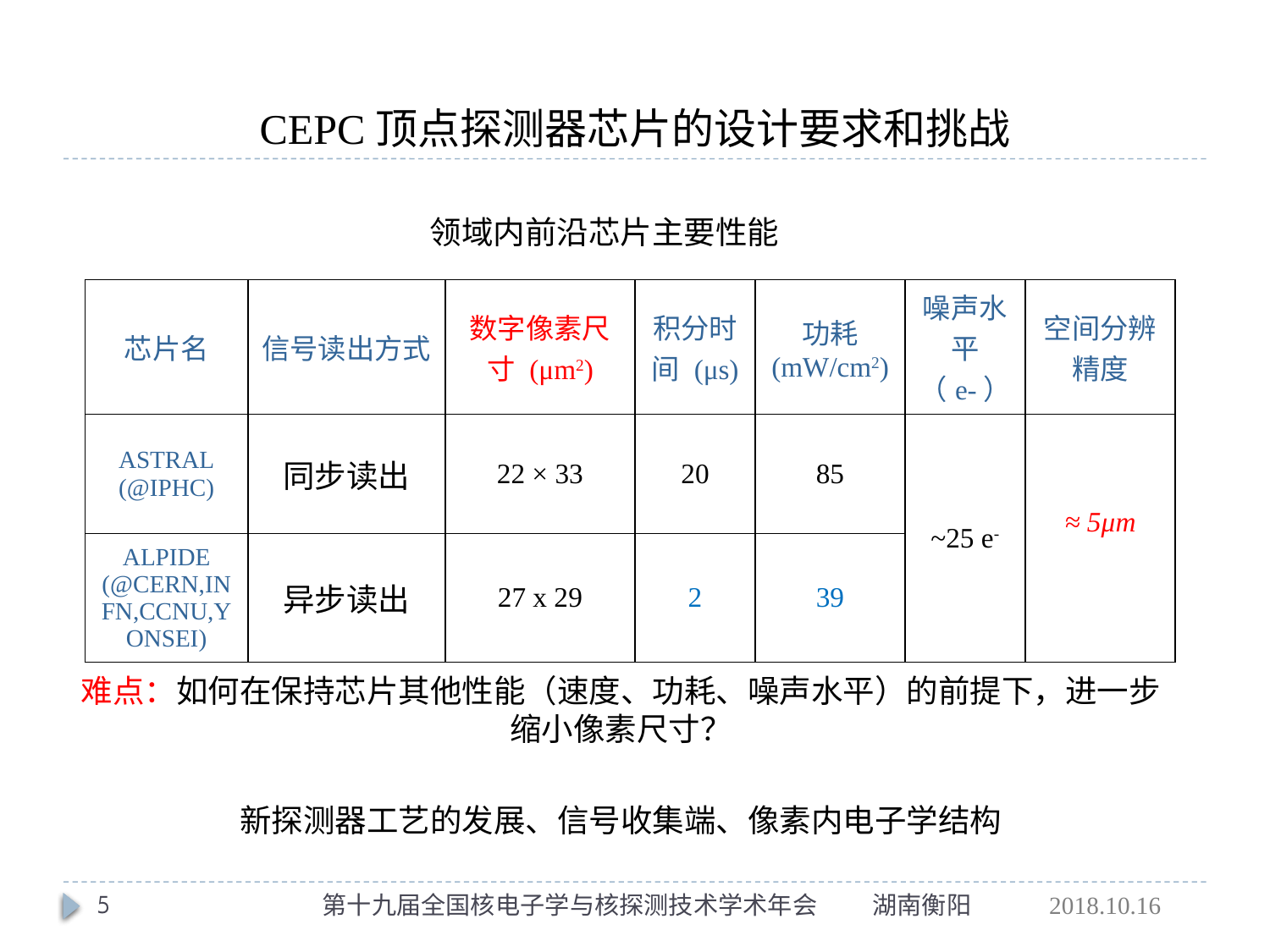

CEPC顶点探测器芯片的设计要求和挑战
领域内前沿芯片主要性能
| 芯片名 | 信号读出方式 | 数字像素尺寸 (μm2) | 积分时间 (μs) | 功耗 (mW/cm2) | 噪声水平（e-） | 空间分辨精度 |
| --- | --- | --- | --- | --- | --- | --- |
| ASTRAL (@IPHC) | 同步读出 | 22 × 33 | 20 | 85 | ~25 e- | ≈ 5μm |
| ALPIDE (@CERN,INFN,CCNU,YONSEI) | 异步读出 | 27 x 29 | 2 | 39 |  |  |
难点：如何在保持芯片其他性能（速度、功耗、噪声水平）的前提下，进一步缩小像素尺寸？
新探测器工艺的发展、信号收集端、像素内电子学结构
5
第十九届全国核电子学与核探测技术学术年会          湖南衡阳             2018.10.16